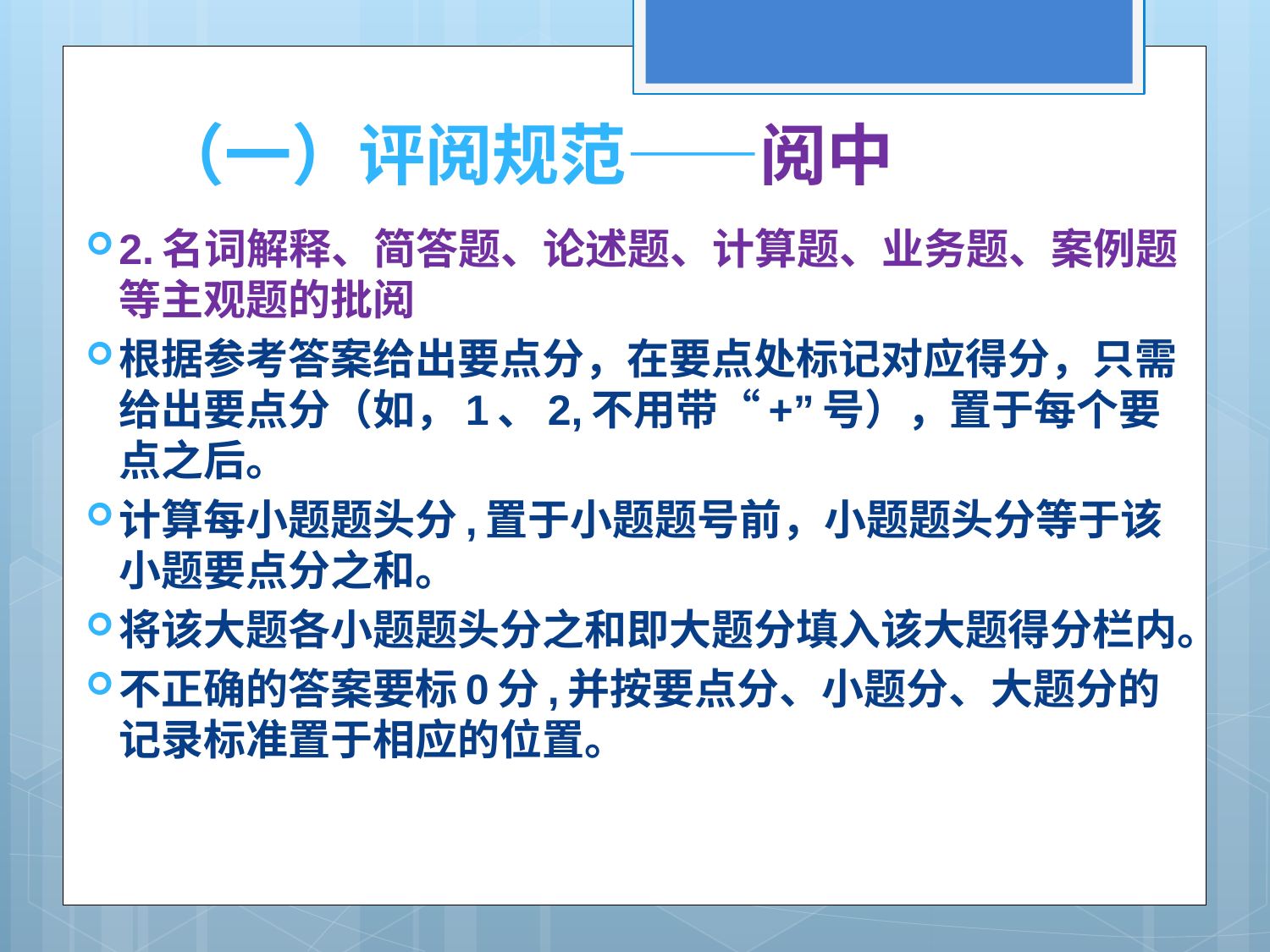

# （一）评阅规范——阅中
2.名词解释、简答题、论述题、计算题、业务题、案例题等主观题的批阅
根据参考答案给出要点分，在要点处标记对应得分，只需给出要点分（如，1、2,不用带“+”号），置于每个要点之后。
计算每小题题头分,置于小题题号前，小题题头分等于该小题要点分之和。
将该大题各小题题头分之和即大题分填入该大题得分栏内。
不正确的答案要标0分,并按要点分、小题分、大题分的记录标准置于相应的位置。